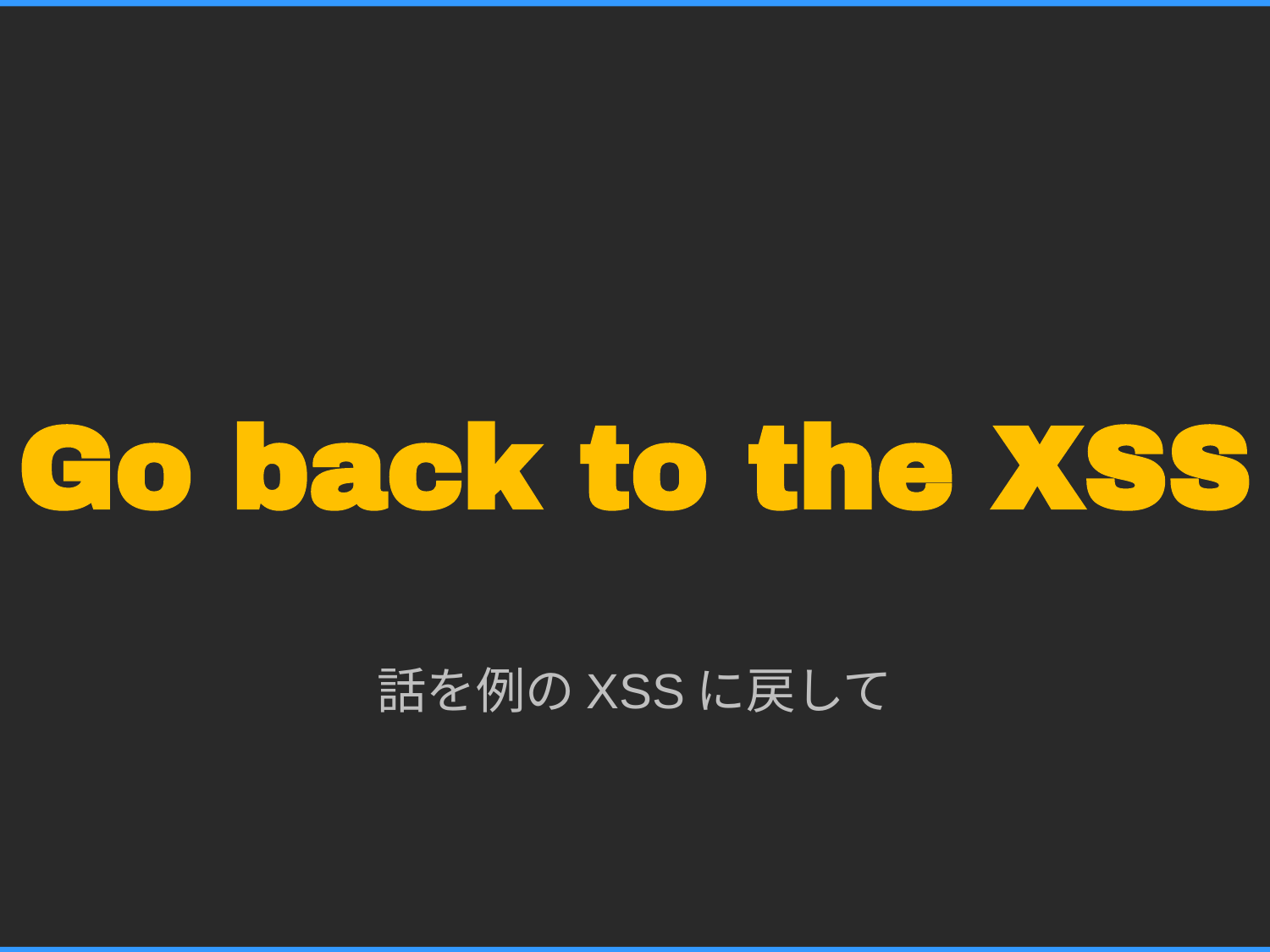

# Go back to the XSS
話を例のXSSに戻して